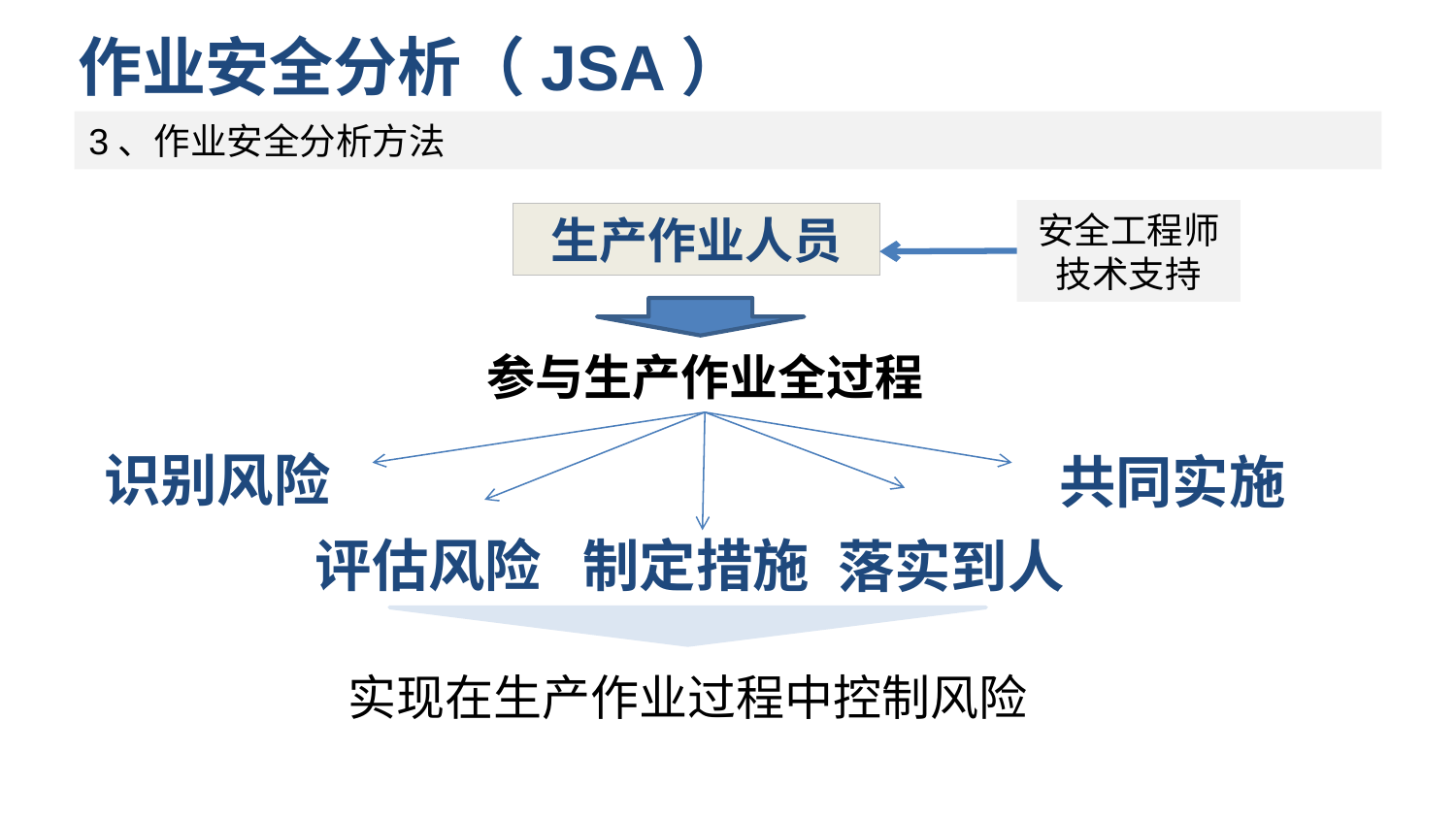

# 作业安全分析（JSA）
3、作业安全分析方法
安全工程师
技术支持
生产作业人员

参与生产作业全过程
识别风险
共同实施
评估风险
制定措施
落实到人

实现在生产作业过程中控制风险